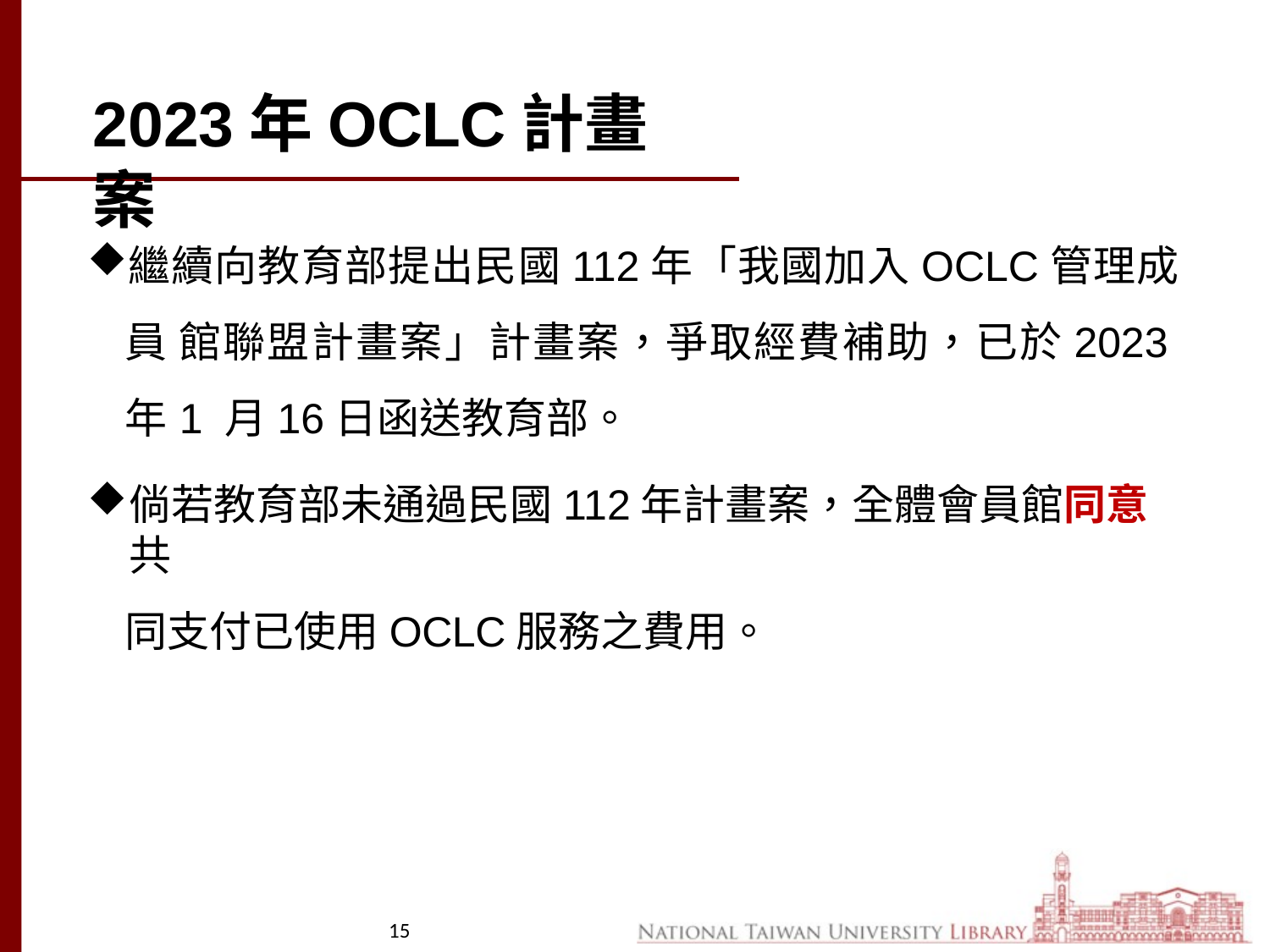

# 2023年OCLC計畫案
繼續向教育部提出民國112年「我國加入OCLC管理成員 館聯盟計畫案」計畫案，爭取經費補助，已於2023年1 月16日函送教育部。
倘若教育部未通過民國112年計畫案，全體會員館同意共
同支付已使用OCLC服務之費用。
15